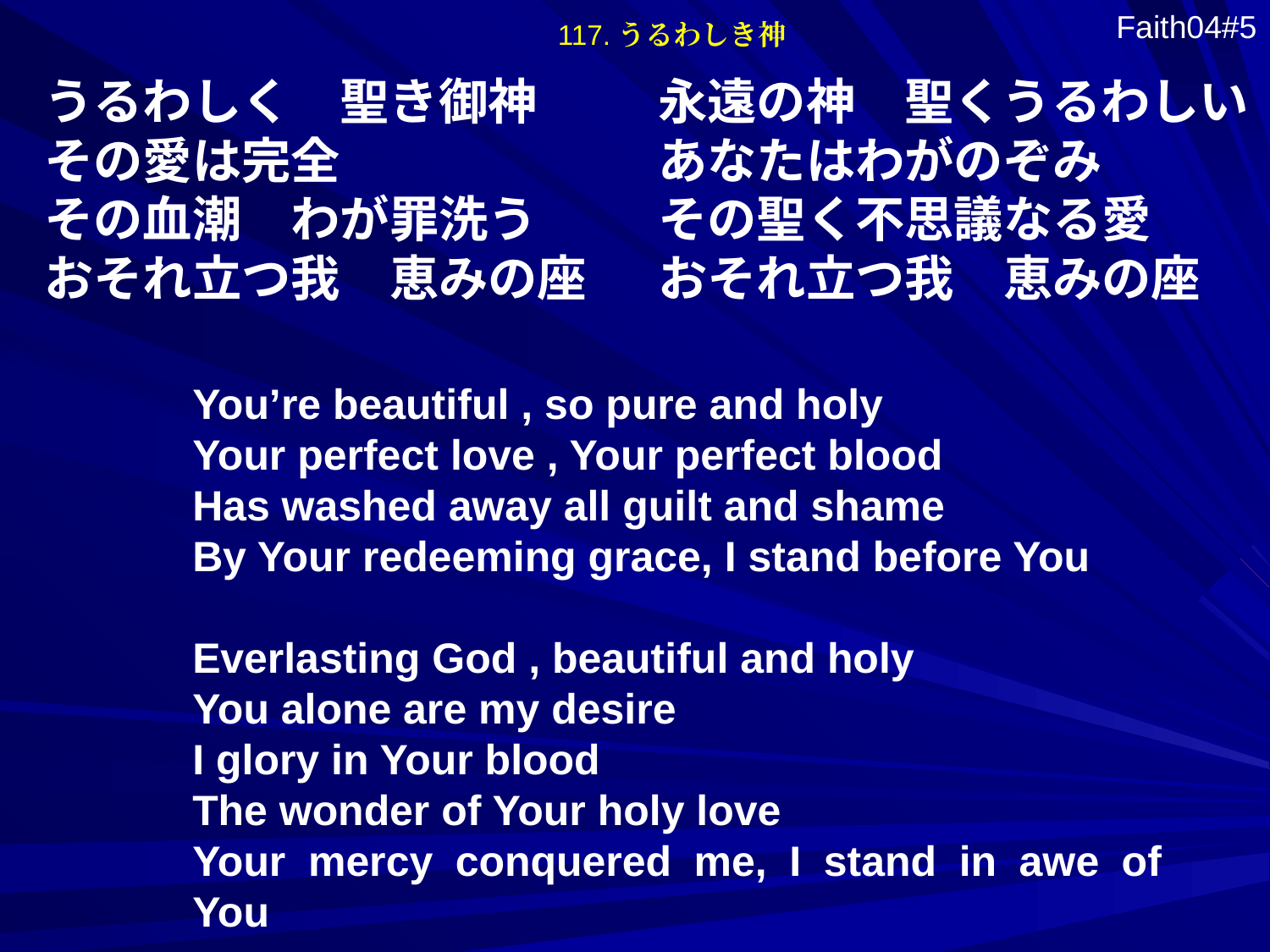

117.うるわしき神
Faith04#5
うるわしく　聖き御神
その愛は完全
その血潮　わが罪洗う
おそれ立つ我　恵みの座
永遠の神　聖くうるわしい
あなたはわがのぞみ
その聖く不思議なる愛
おそれ立つ我　恵みの座
You’re beautiful , so pure and holy
Your perfect love , Your perfect blood
Has washed away all guilt and shame
By Your redeeming grace, I stand before You

Everlasting God , beautiful and holy
You alone are my desire
I glory in Your blood
The wonder of Your holy love
Your mercy conquered me, I stand in awe of You